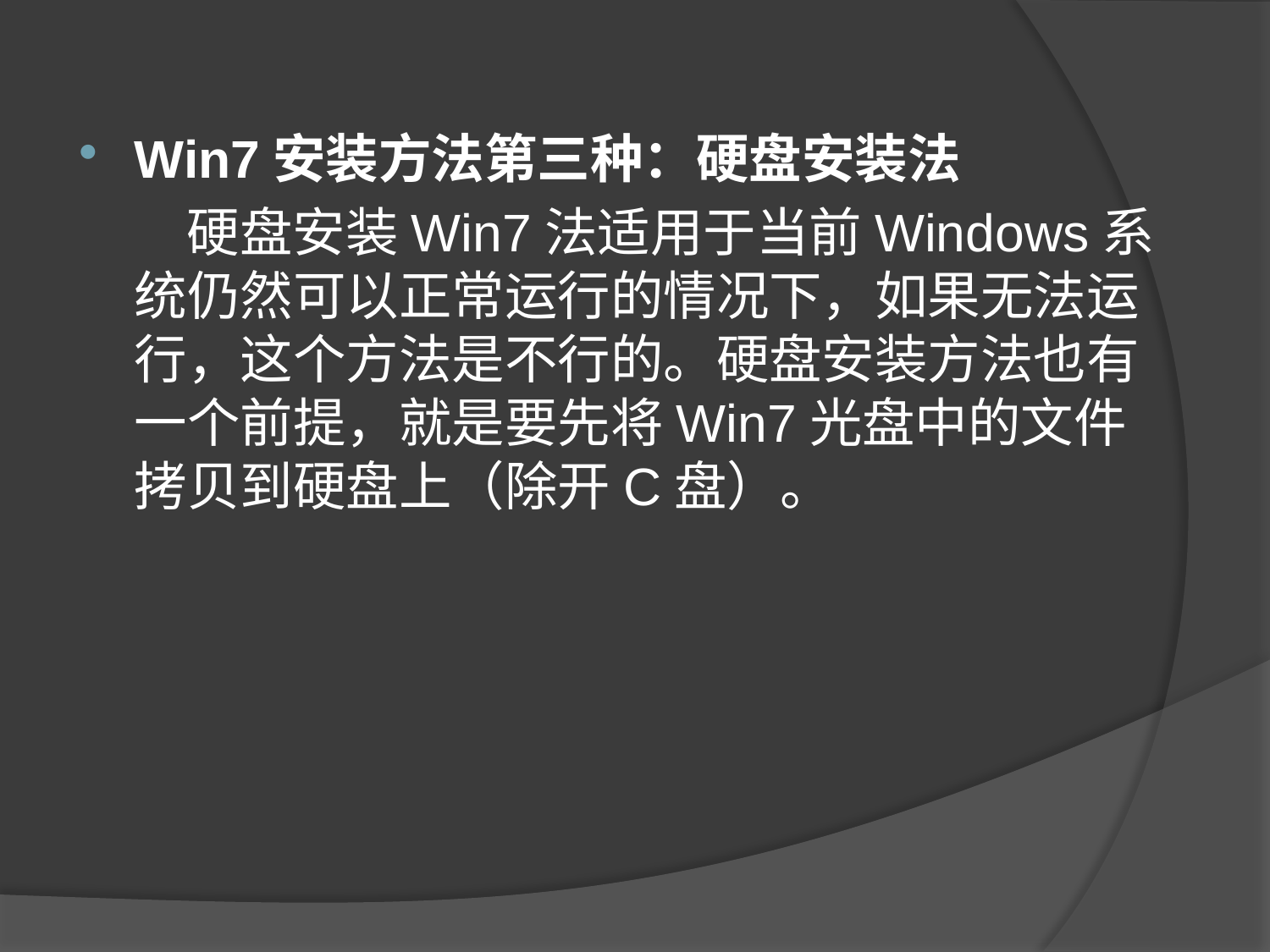

Win7安装方法第三种：硬盘安装法
　　硬盘安装Win7法适用于当前Windows系统仍然可以正常运行的情况下，如果无法运行，这个方法是不行的。硬盘安装方法也有一个前提，就是要先将Win7光盘中的文件拷贝到硬盘上（除开C盘）。